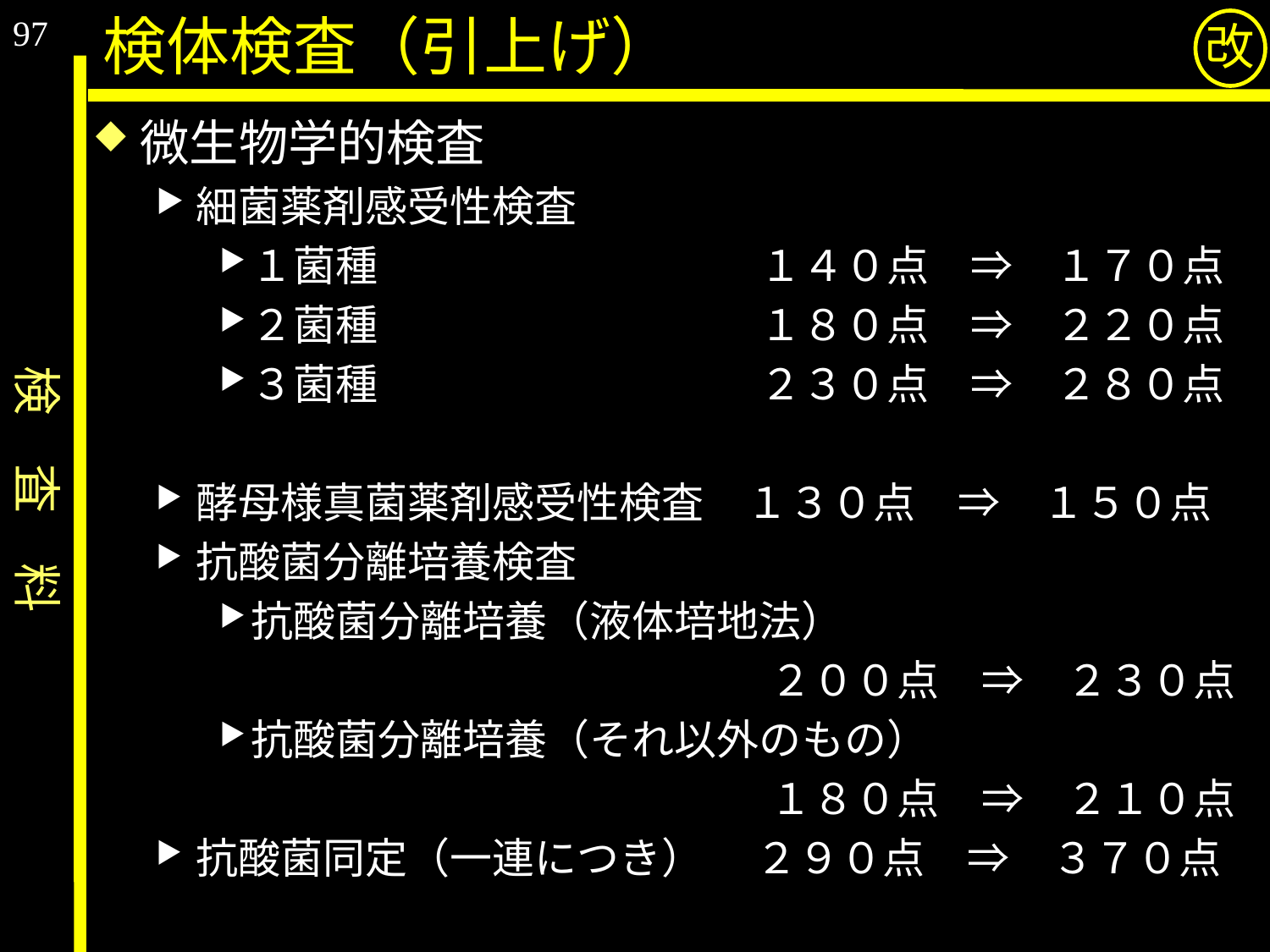

97
検体検査（引上げ）
改

微生物学的検査
細菌薬剤感受性検査
１菌種　　　　　　　　　１４０点　⇒　１７０点
２菌種　　　　　　　　　１８０点　⇒　２２０点
３菌種　　　　　　　　　２３０点　⇒　２８０点

酵母様真菌薬剤感受性検査　１３０点　⇒　１５０点
抗酸菌分離培養検査
抗酸菌分離培養（液体培地法）
　　　　　　　　　　　　　２００点　⇒　２３０点
抗酸菌分離培養（それ以外のもの）
　　　　　　　　　　　　　１８０点　⇒　２１０点
抗酸菌同定（一連につき） 　２９０点　⇒　３７０点

検　査　料